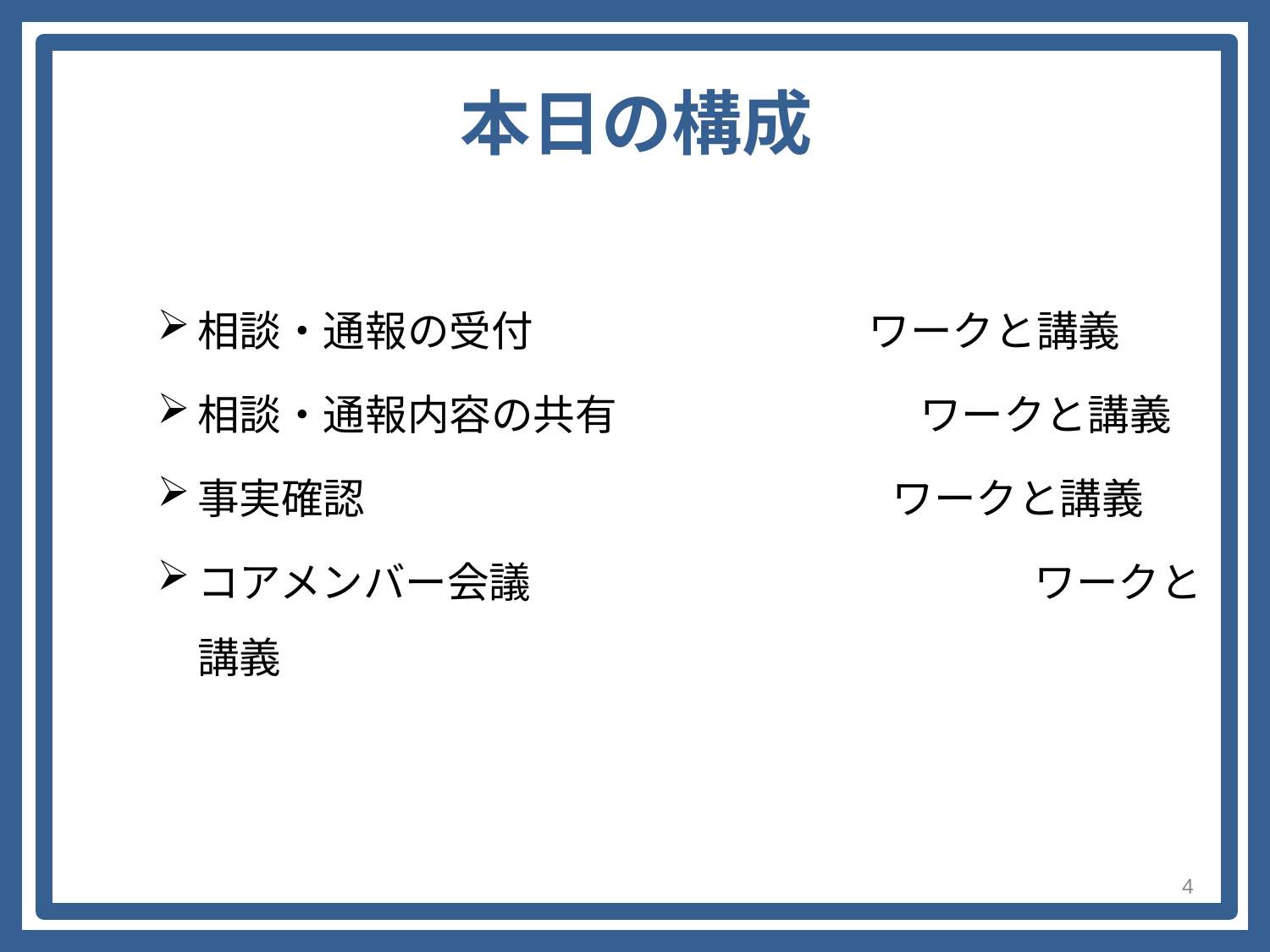

本日の構成

相談・通報の受付　　　　　　         ワークと講義
相談・通報内容の共有　　　　　　　 ワークと講義
事実確認　　　　　　　　　                ワークと講義
コアメンバー会議　　　　　　　　　　　　ワークと講義

4